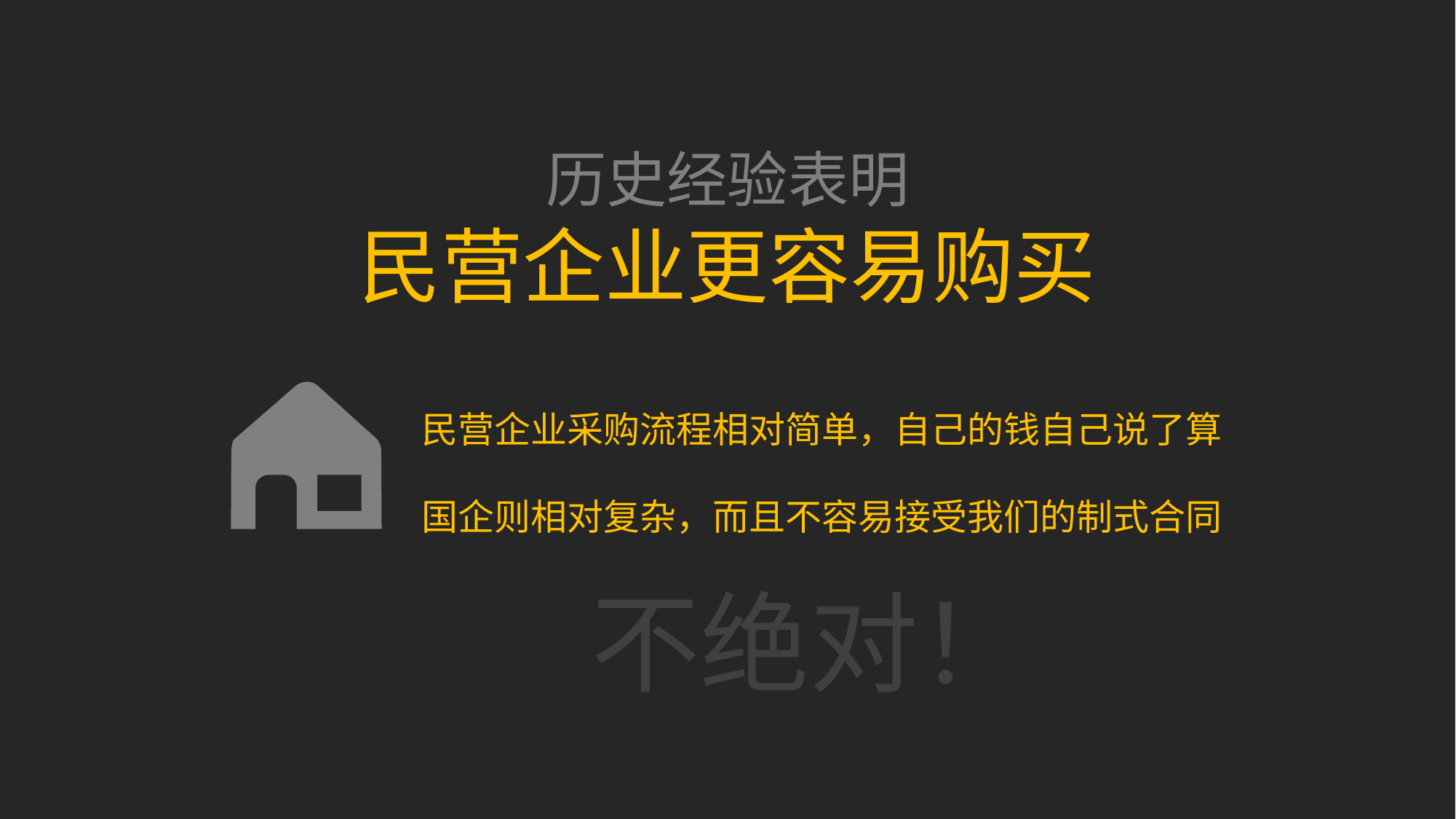

历史经验表明
民营企业更容易购买
民营企业采购流程相对简单，自己的钱自己说了算
国企则相对复杂，而且不容易接受我们的制式合同

不绝对！